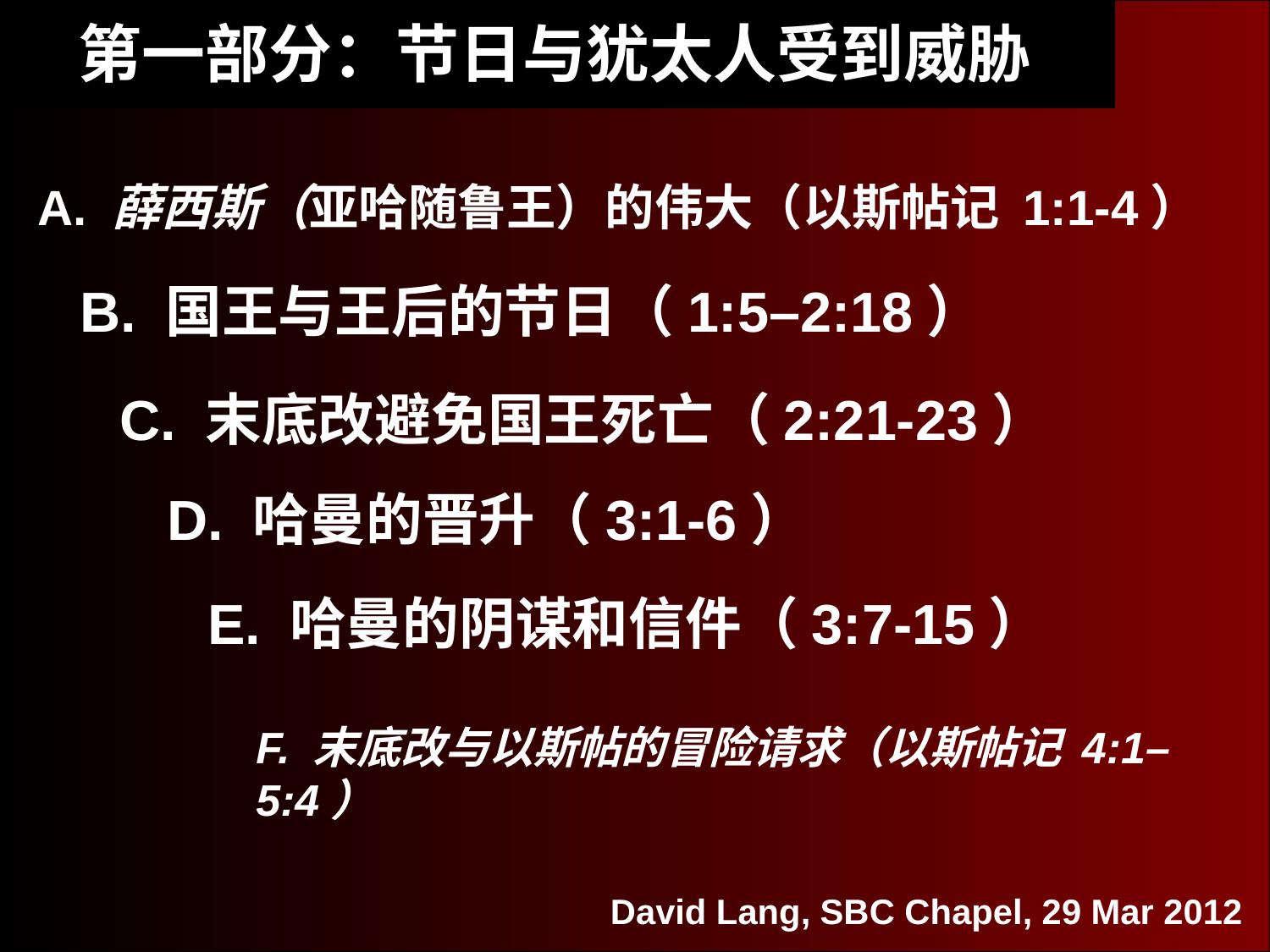

# 第一部分：节日与犹太人受到威胁
A. 薛西斯（亚哈随鲁王）的伟大（以斯帖记 1:1-4）
B. 国王与王后的节日（1:5–2:18）
C. 末底改避免国王死亡（2:21-23）
D. 哈曼的晋升（3:1-6）
E. 哈曼的阴谋和信件（3:7-15）

F. 末底改与以斯帖的冒险请求（以斯帖记 4:1–5:4）
David Lang, SBC Chapel, 29 Mar 2012